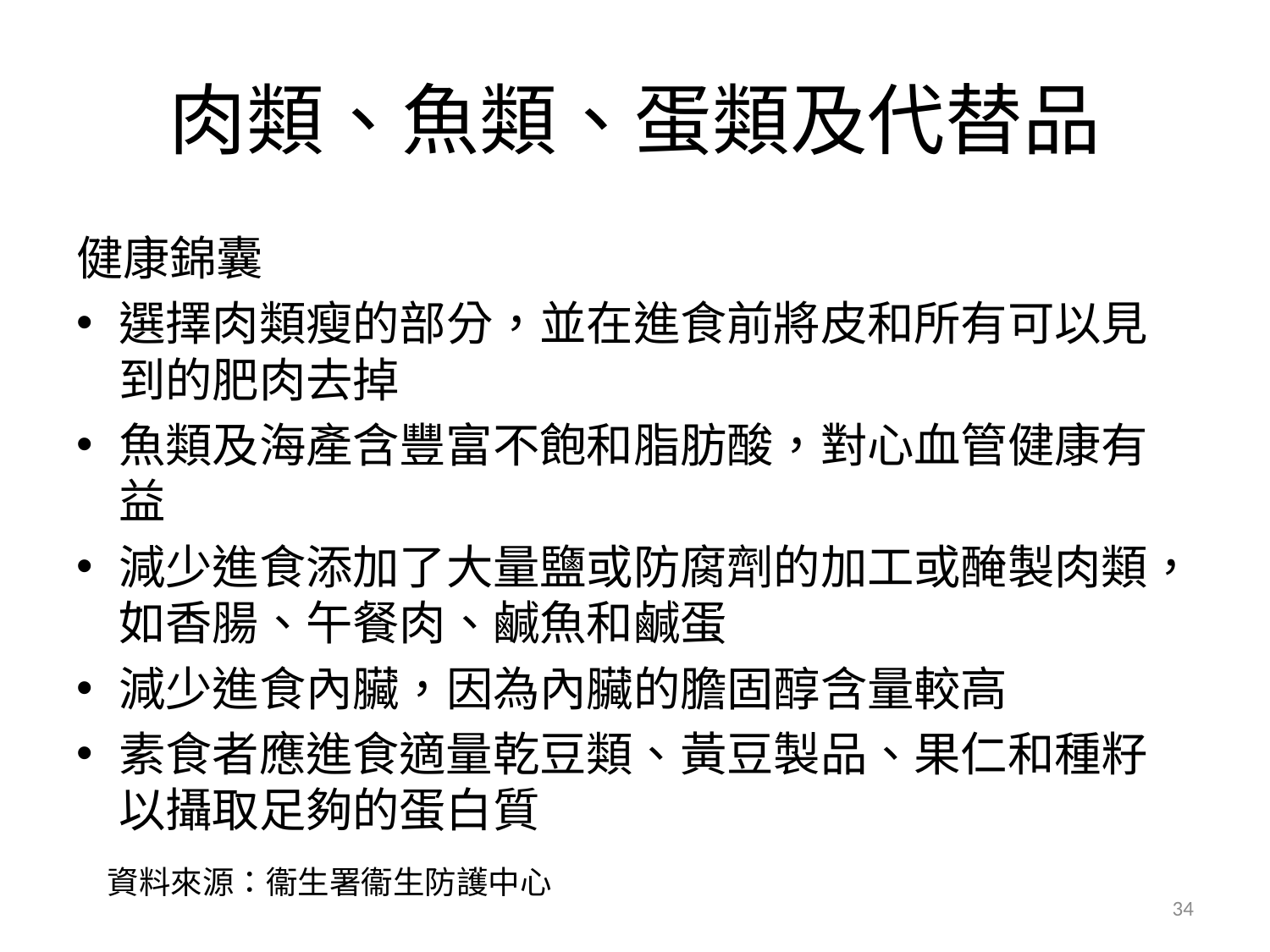

# 肉類、魚類、蛋類及代替品
健康錦囊
選擇肉類瘦的部分，並在進食前將皮和所有可以見到的肥肉去掉
魚類及海產含豐富不飽和脂肪酸，對心血管健康有益
減少進食添加了大量鹽或防腐劑的加工或醃製肉類，如香腸、午餐肉、鹹魚和鹹蛋
減少進食內臟，因為內臟的膽固醇含量較高
素食者應進食適量乾豆類、黃豆製品、果仁和種籽以攝取足夠的蛋白質
資料來源：衞生署衞生防護中心
34